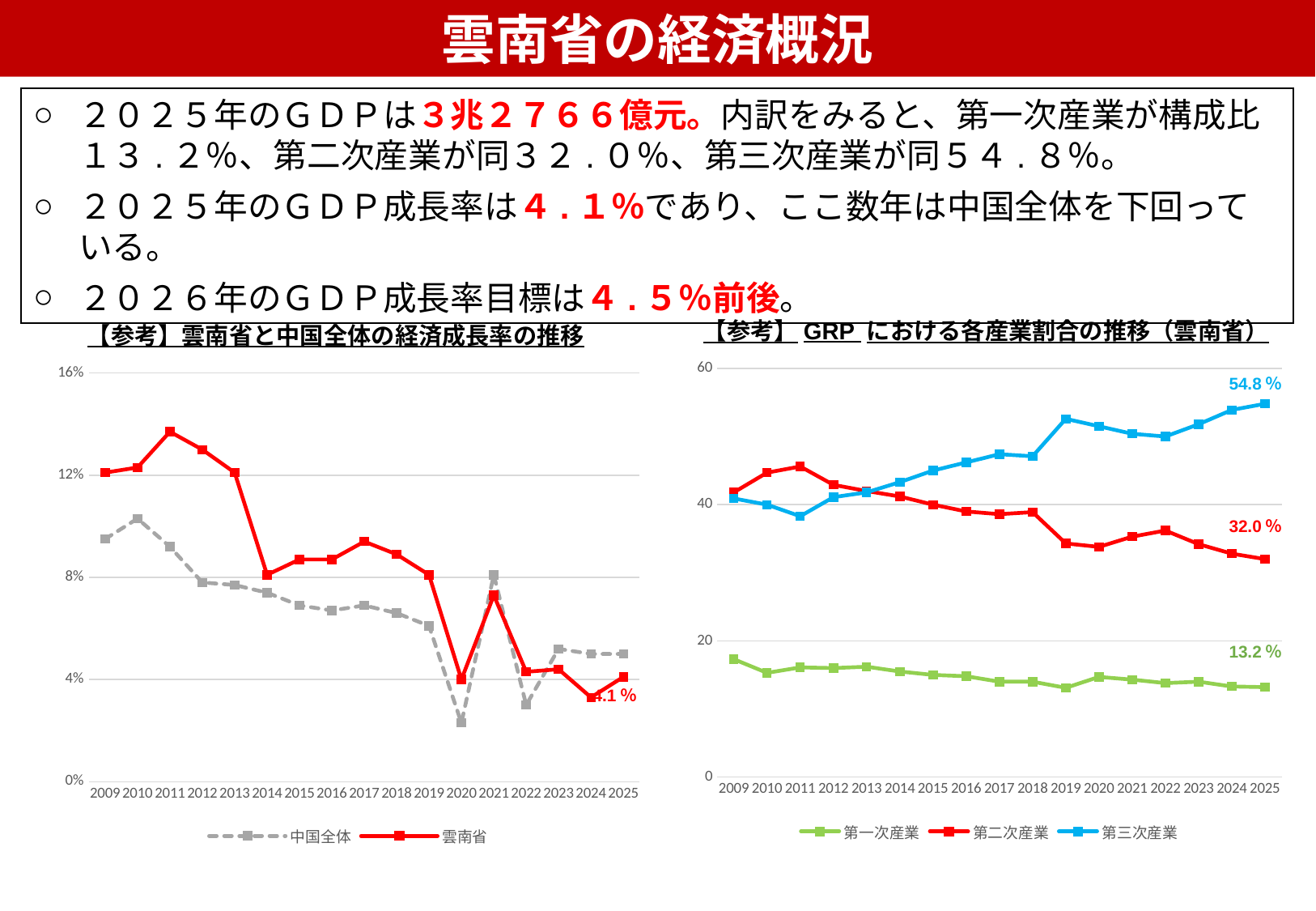

雲南省の経済概況
２０２５年のＧＤＰは３兆２７６６億元。内訳をみると、第一次産業が構成比１３.２％、第二次産業が同３２.０％、第三次産業が同５４.８％。
２０２５年のＧＤＰ成長率は４.１％であり、ここ数年は中国全体を下回っている。
２０２６年のＧＤＰ成長率目標は４.５％前後。
【参考】GRP における各産業割合の推移（雲南省）
【参考】雲南省と中国全体の経済成長率の推移

### Chart

| Category | 第一次産業 | 第二次産業 | 第三次産業 |
|---|---|---|---|
| 2009 | 17.3 | 41.8 | 40.9 |
| 2010 | 15.3 | 44.7 | 40.0 |
| 2011 | 16.1 | 45.6 | 38.3 |
| 2012 | 16.0 | 42.9 | 41.1 |
| 2013 | 16.2 | 42.0 | 41.8 |
| 2014 | 15.5 | 41.2 | 43.3 |
| 2015 | 15.0 | 40.0 | 45.0 |
| 2016 | 14.8 | 39.0 | 46.2 |
| 2017 | 14.0 | 38.6 | 47.4 |
| 2018 | 14.0 | 38.9 | 47.1 |
| 2019 | 13.1 | 34.3 | 52.6 |
| 2020 | 14.7 | 33.8 | 51.5 |
| 2021 | 14.3 | 35.3 | 50.4 |
| 2022 | 13.8 | 36.2 | 50.0 |
| 2023 | 14.0 | 34.2 | 51.8 |
| 2024 | 13.3 | 32.8 | 53.9 |
| 2025 | 13.2 | 32.0 | 54.8 |

### Chart

| Category | 中国全体 | 雲南省 |
|---|---|---|
| 2009 | 0.095 | 0.121 |
| 2010 | 0.103 | 0.123 |
| 2011 | 0.092 | 0.137 |
| 2012 | 0.078 | 0.13 |
| 2013 | 0.077 | 0.121 |
| 2014 | 0.074 | 0.081 |
| 2015 | 0.069 | 0.087 |
| 2016 | 0.067 | 0.087 |
| 2017 | 0.069 | 0.094 |
| 2018 | 0.066 | 0.089 |
| 2019 | 0.061 | 0.081 |
| 2020 | 0.023 | 0.04 |
| 2021 | 0.081 | 0.073 |
| 2022 | 0.03 | 0.043 |
| 2023 | 0.052 | 0.044 |
| 2024 | 0.05 | 0.033 |
| 2025 | 0.05 | 0.041 |
54.8％
32.0％
13.2％
4.1％